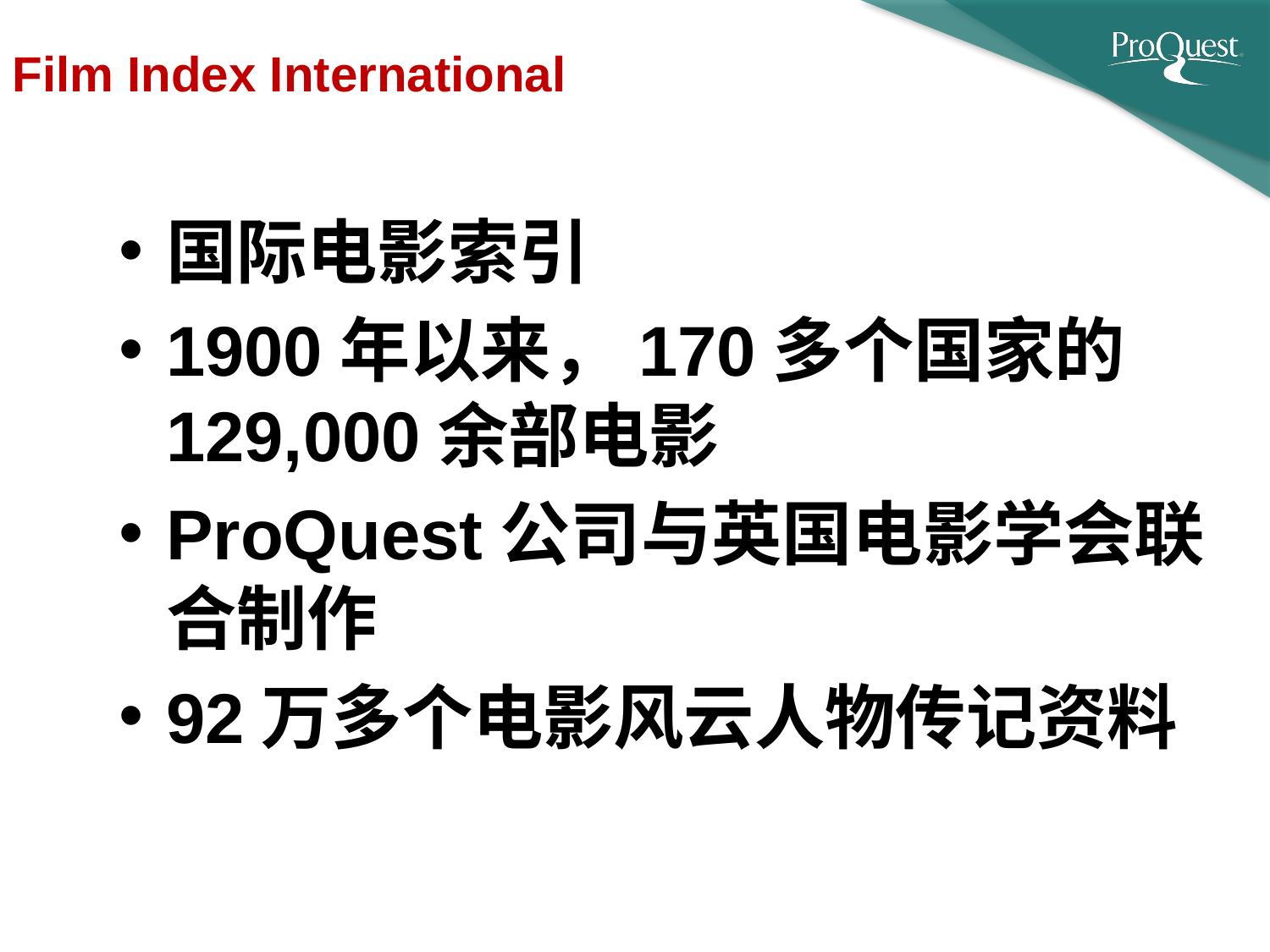

Film Index International
#
国际电影索引
1900年以来，170多个国家的129,000余部电影
ProQuest公司与英国电影学会联合制作
92万多个电影风云人物传记资料